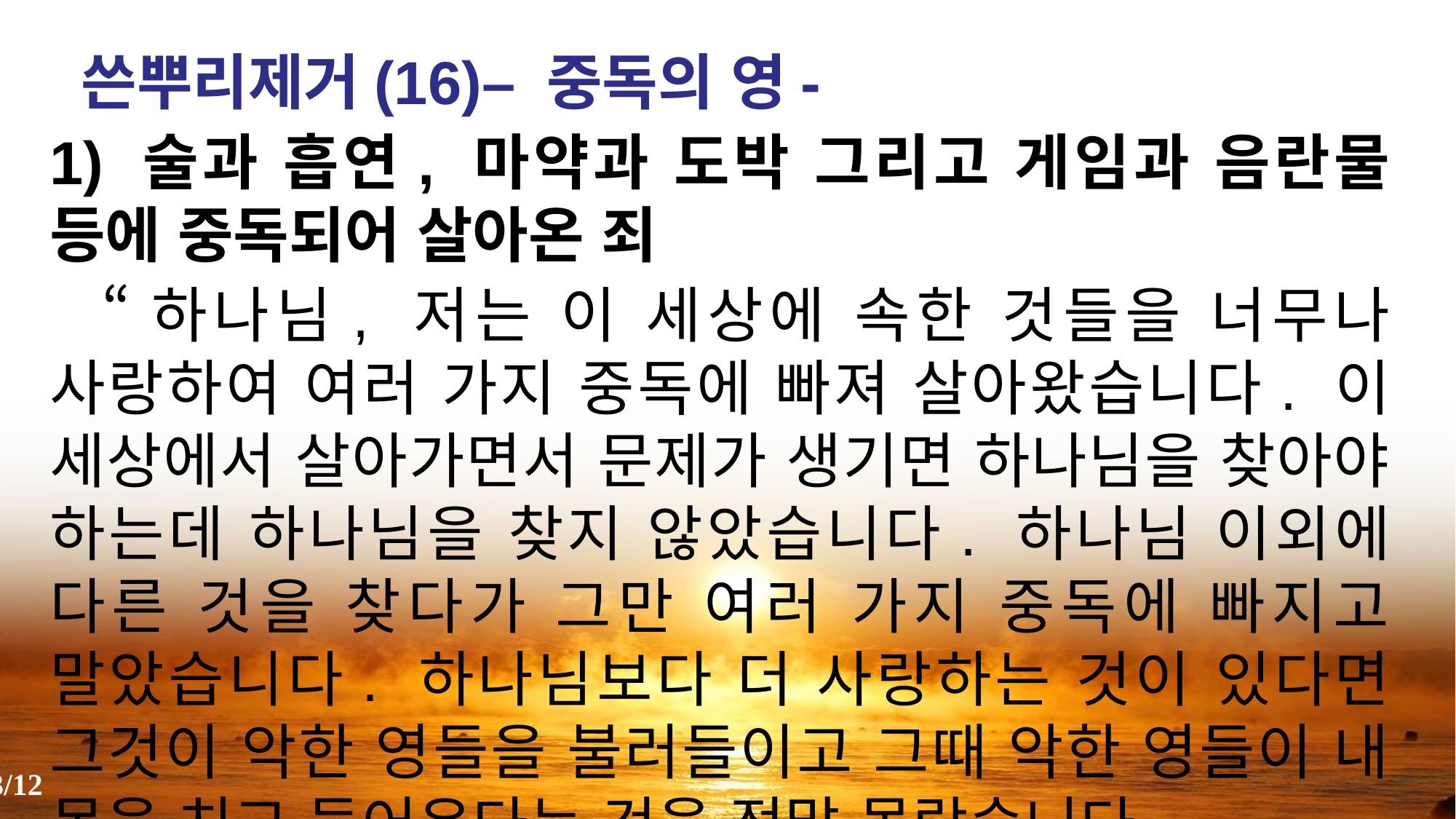

쓴뿌리제거(16)– 중독의 영-
1) 술과 흡연, 마약과 도박 그리고 게임과 음란물 등에 중독되어 살아온 죄
  “하나님, 저는 이 세상에 속한 것들을 너무나 사랑하여 여러 가지 중독에 빠져 살아왔습니다. 이 세상에서 살아가면서 문제가 생기면 하나님을 찾아야 하는데 하나님을 찾지 않았습니다. 하나님 이외에 다른 것을 찾다가 그만 여러 가지 중독에 빠지고 말았습니다. 하나님보다 더 사랑하는 것이 있다면 그것이 악한 영들을 불러들이고 그때 악한 영들이 내 몸을 치고 들어온다는 것을 정말 몰랐습니다.